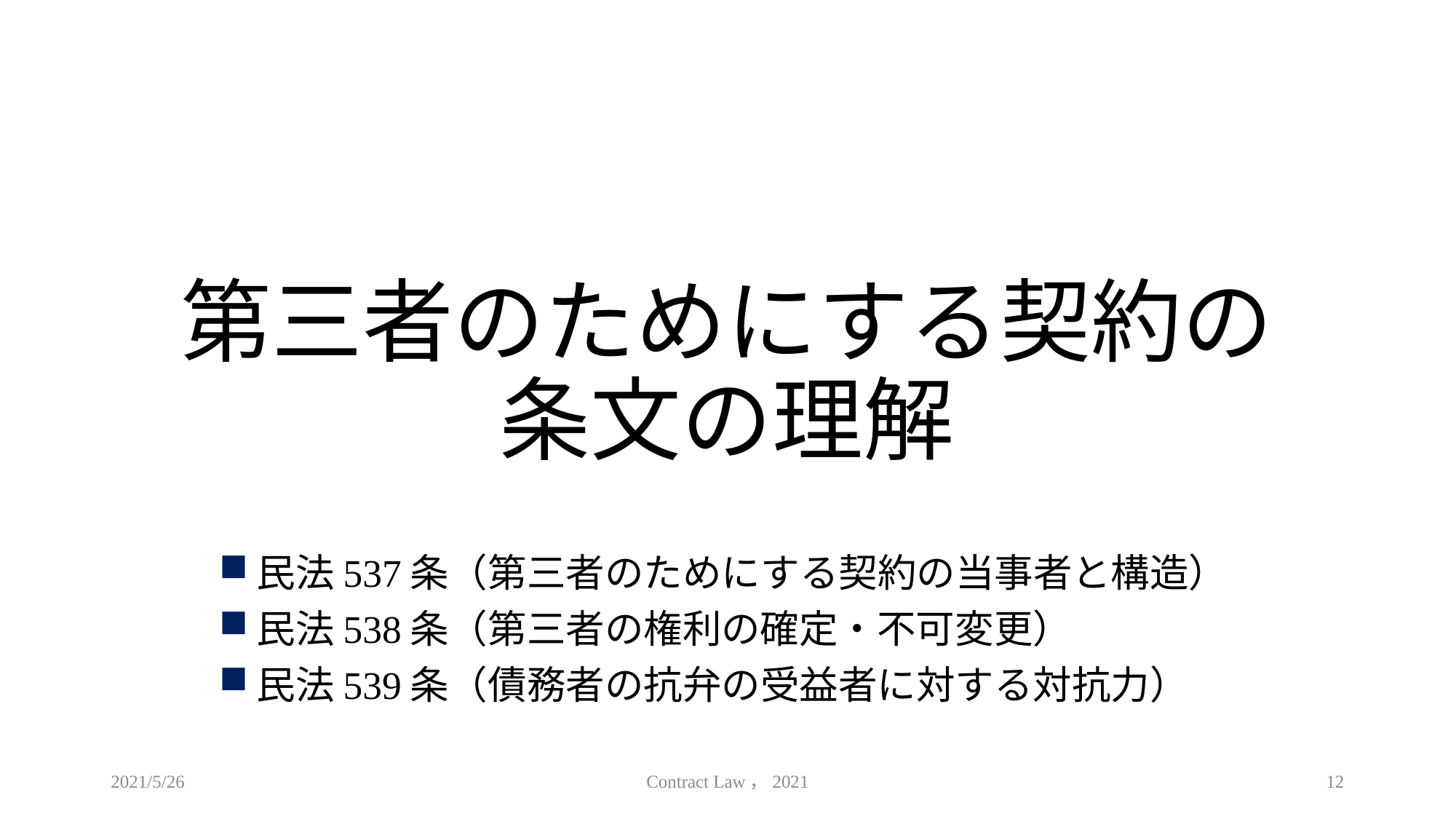

# 第三者のためにする契約の 条文の理解
民法537条（第三者のためにする契約の当事者と構造）
民法538条（第三者の権利の確定・不可変更）
民法539条（債務者の抗弁の受益者に対する対抗力）
2021/5/26
Contract Law，2021
12